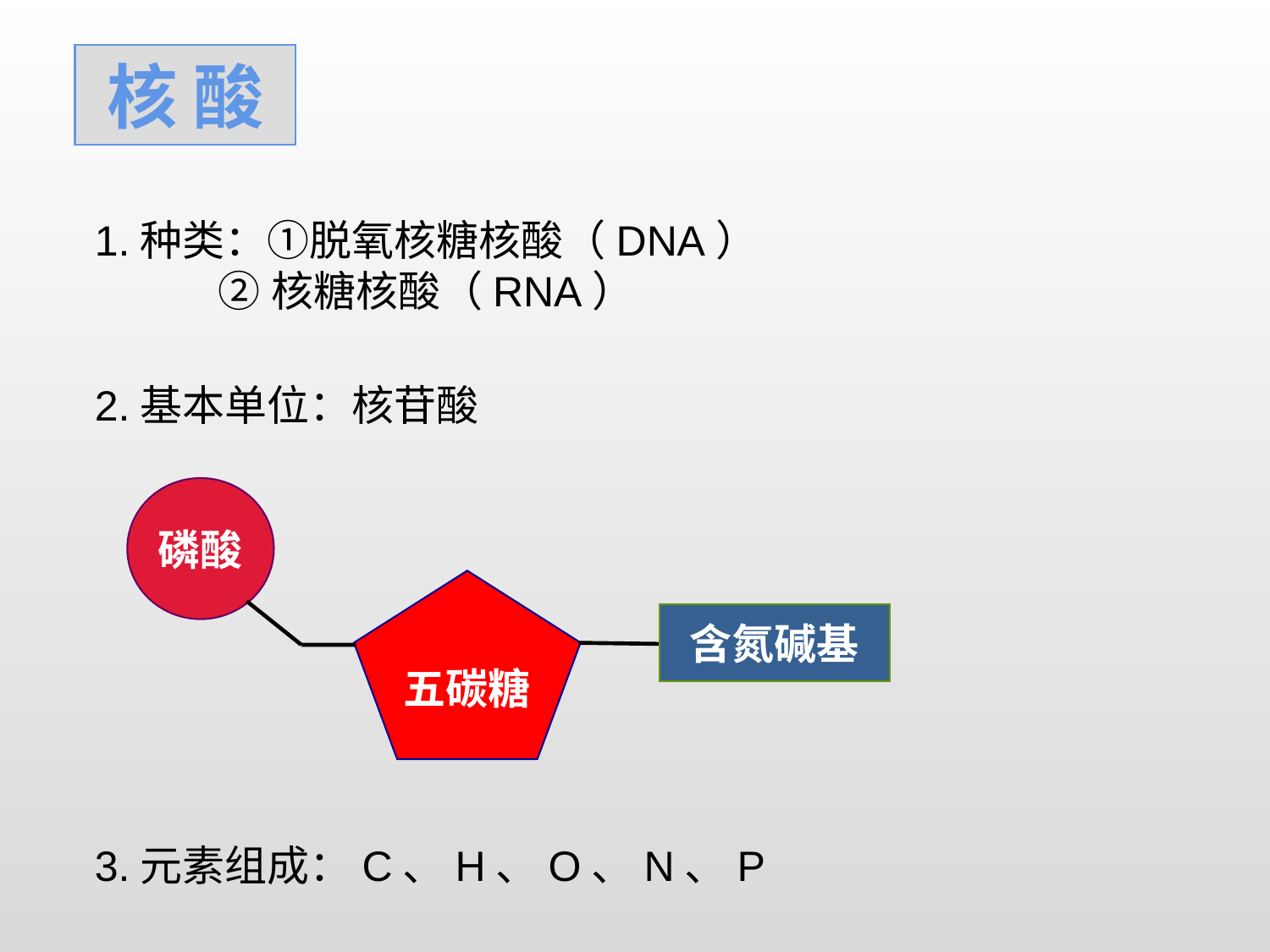

核 酸
1.种类：①脱氧核糖核酸（DNA）
             ②核糖核酸（RNA）
2.基本单位：核苷酸
磷酸
五碳糖

含氮碱基

3.元素组成：C、H、O、N、P